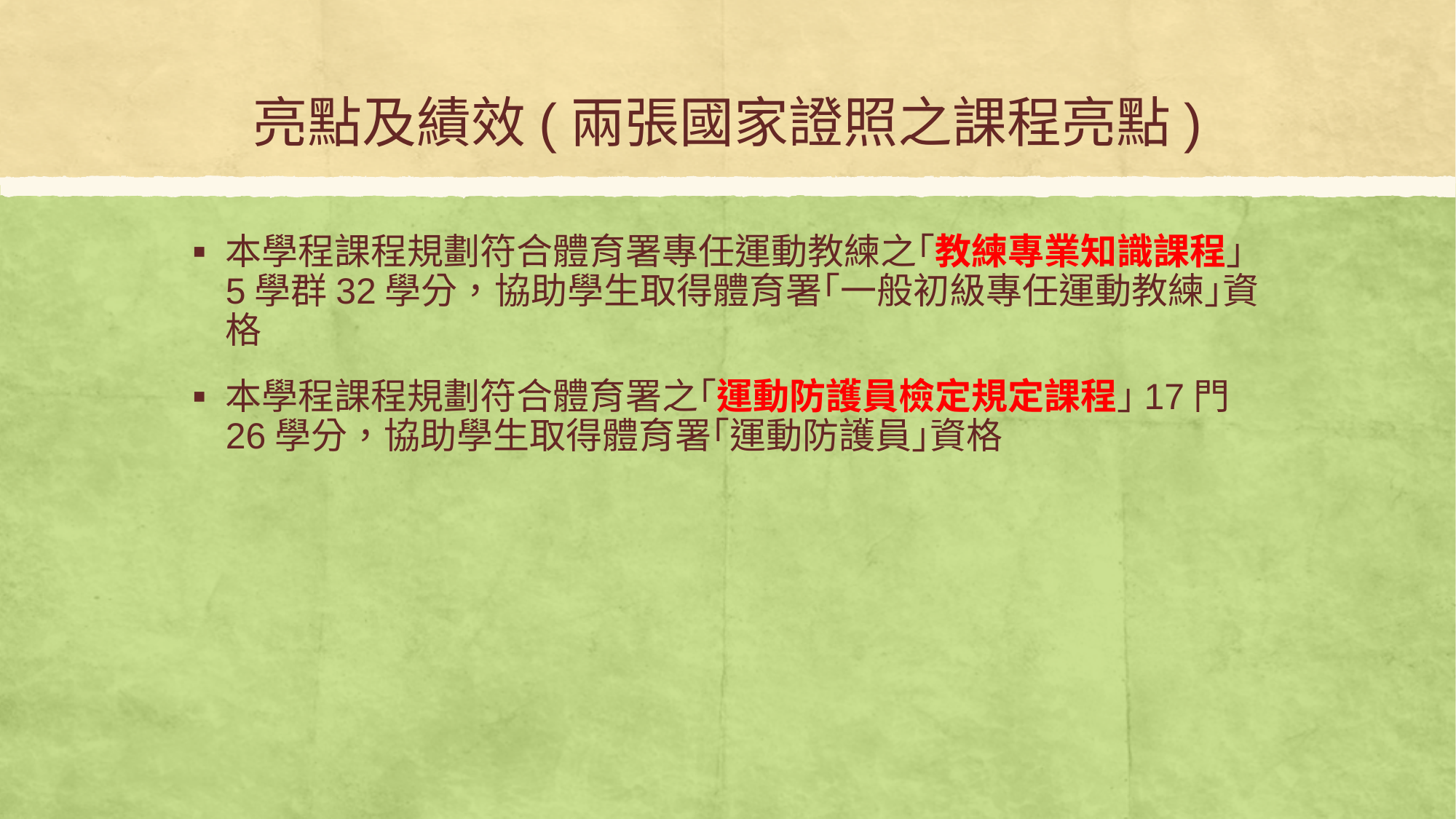

# 亮點及績效(兩張國家證照之課程亮點)
本學程課程規劃符合體育署專任運動教練之｢教練專業知識課程｣5學群32學分，協助學生取得體育署｢一般初級專任運動教練｣資格
本學程課程規劃符合體育署之｢運動防護員檢定規定課程｣17門26學分，協助學生取得體育署｢運動防護員｣資格